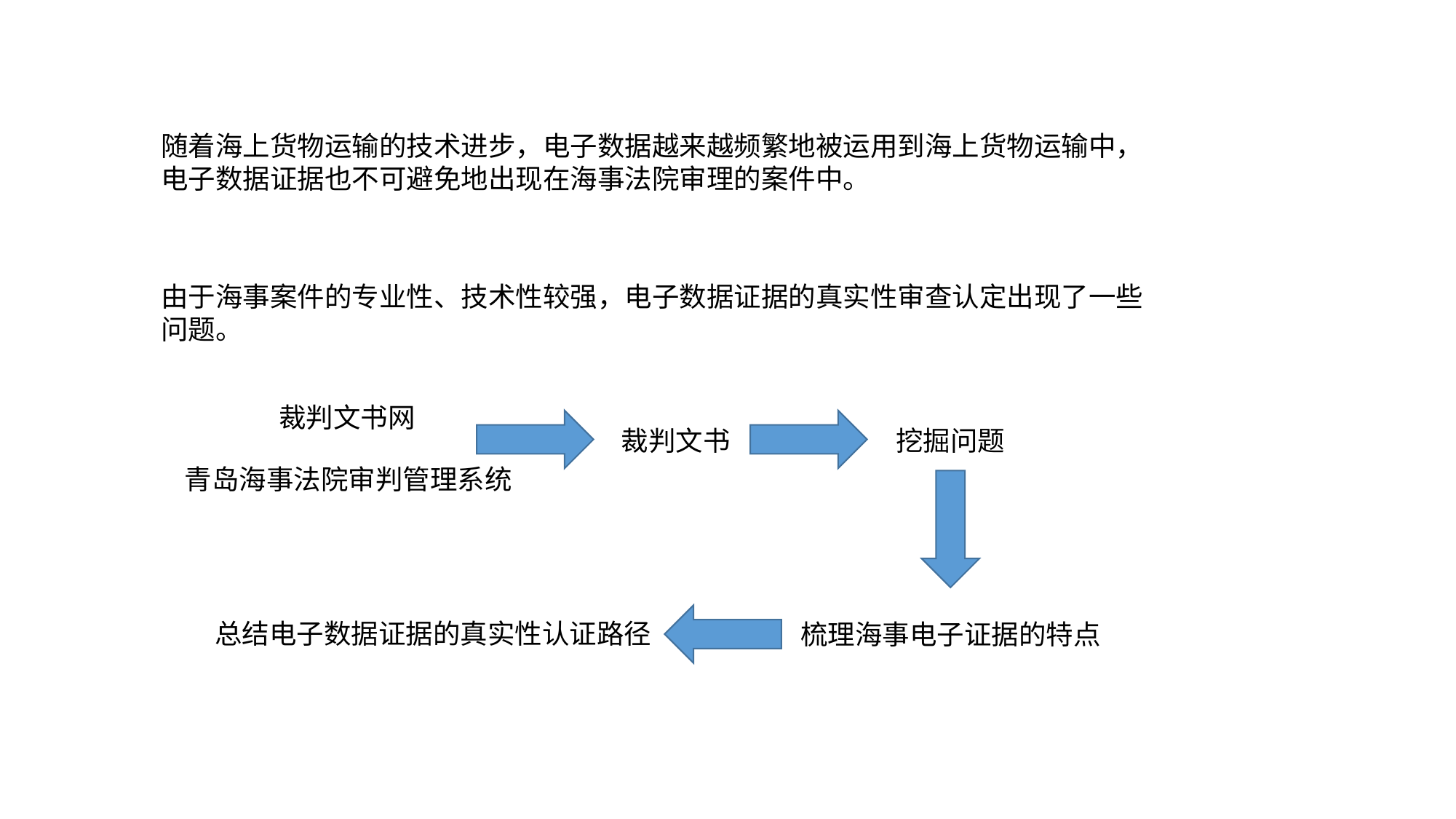

随着海上货物运输的技术进步，电子数据越来越频繁地被运用到海上货物运输中，电子数据证据也不可避免地出现在海事法院审理的案件中。
由于海事案件的专业性、技术性较强，电子数据证据的真实性审查认定出现了一些问题。
裁判文书网

裁判文书
挖掘问题
青岛海事法院审判管理系统

总结电子数据证据的真实性认证路径
梳理海事电子证据的特点